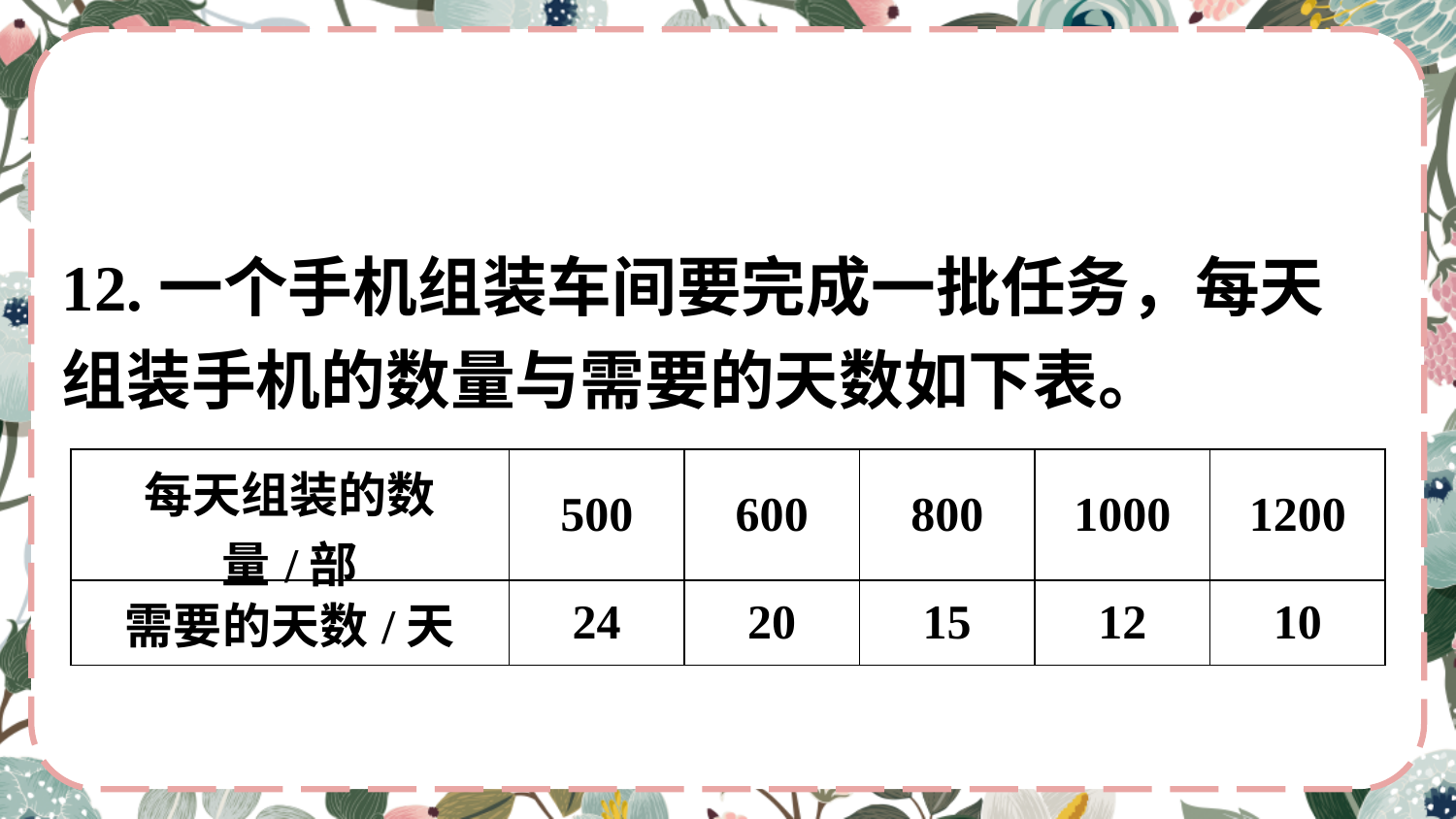

12.一个手机组装车间要完成一批任务，每天组装手机的数量与需要的天数如下表。
| 每天组装的数量/部 | 500 | 600 | 800 | 1000 | 1200 |
| --- | --- | --- | --- | --- | --- |
| 需要的天数/天 | 24 | 20 | 15 | 12 | 10 |